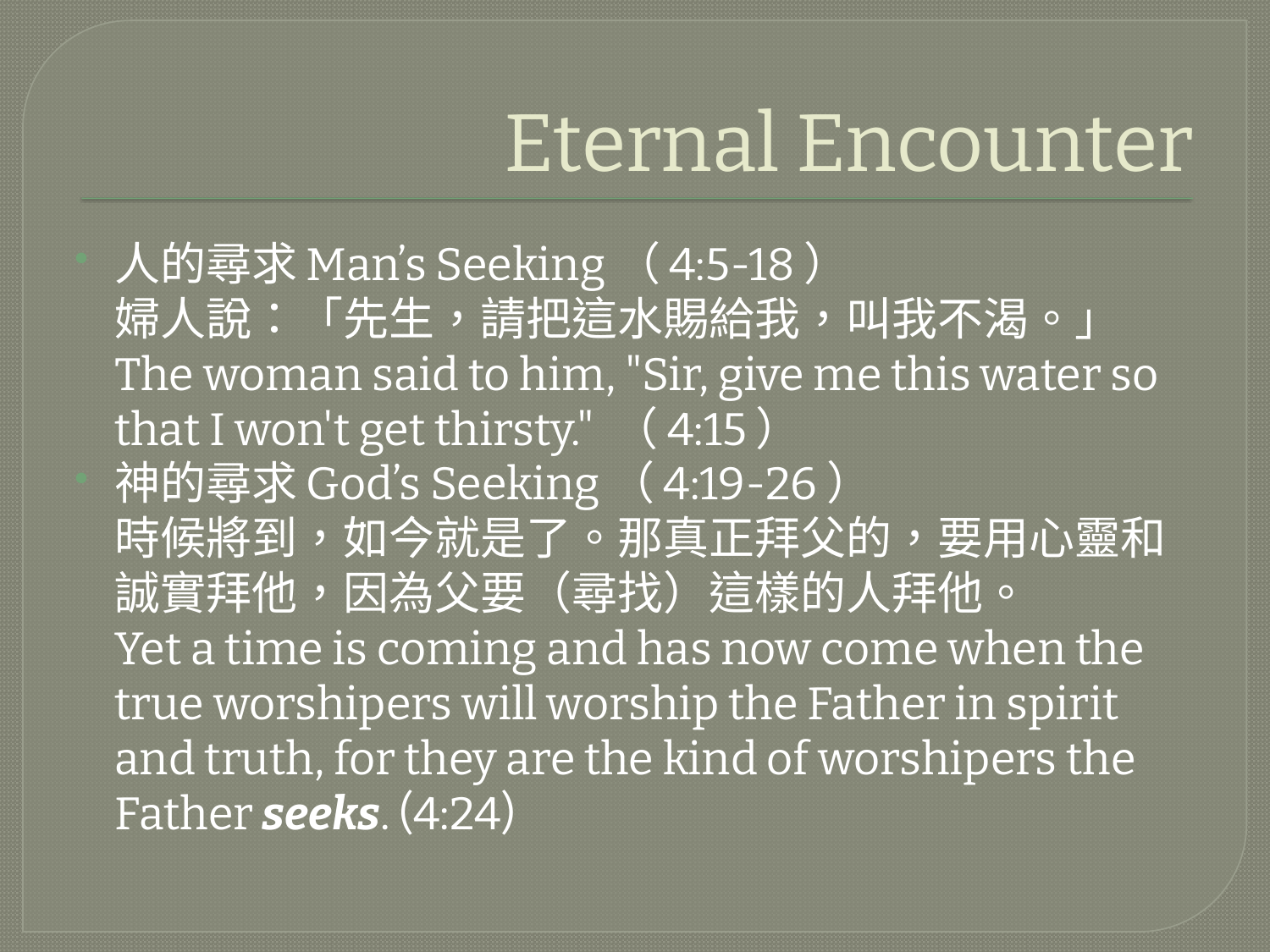

# Eternal Encounter
人的尋求Man’s Seeking（4:5-18）
婦人說：「先生，請把這水賜給我，叫我不渴。」
The woman said to him, "Sir, give me this water so that I won't get thirsty." （4:15）
神的尋求God’s Seeking（4:19-26）
時候將到，如今就是了。那真正拜父的，要用心靈和誠實拜他，因為父要（尋找）這樣的人拜他。
Yet a time is coming and has now come when the true worshipers will worship the Father in spirit and truth, for they are the kind of worshipers the Father seeks. (4:24)